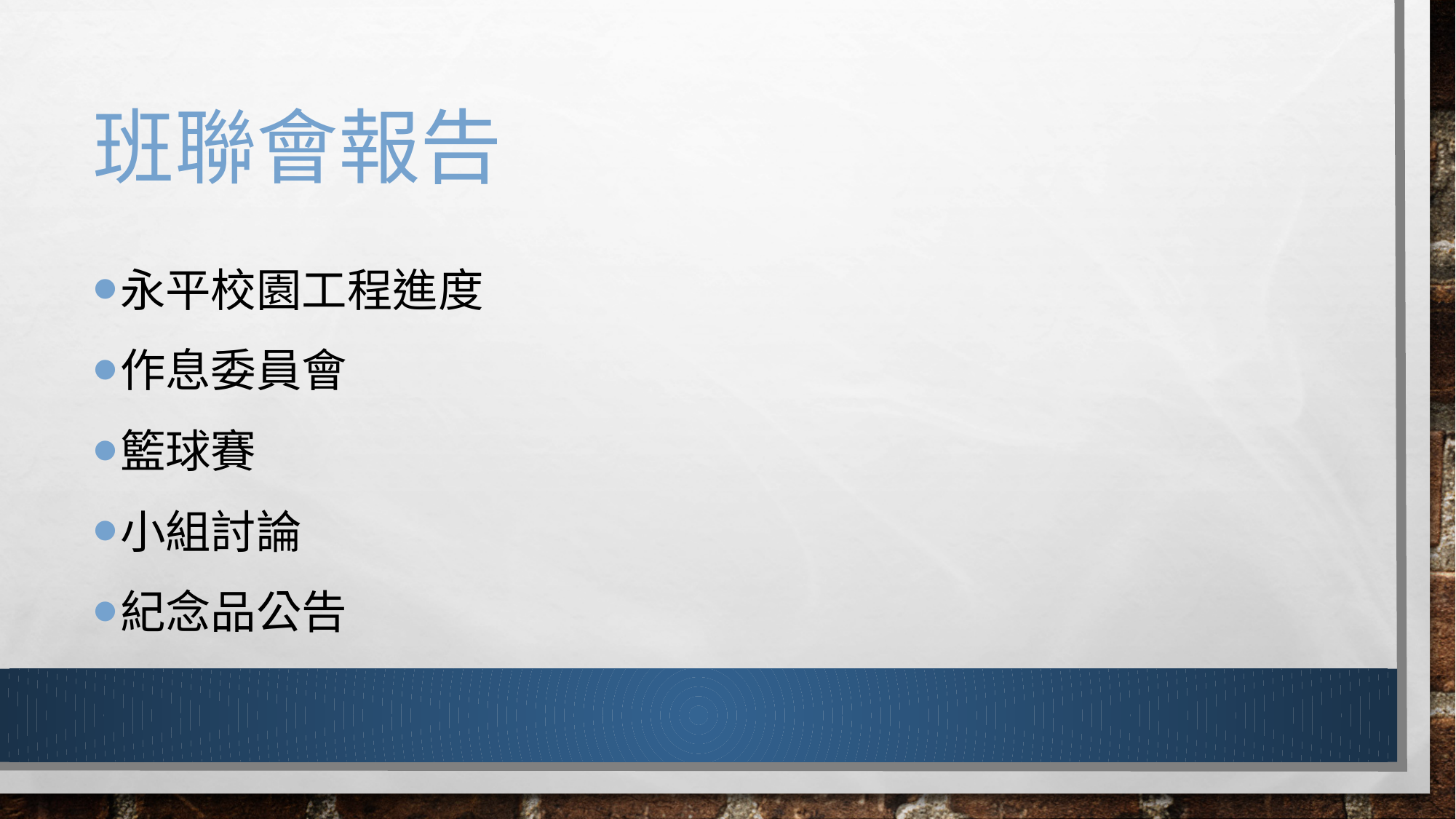

# 班聯會報告
永平校園工程進度
作息委員會
籃球賽
小組討論
紀念品公告